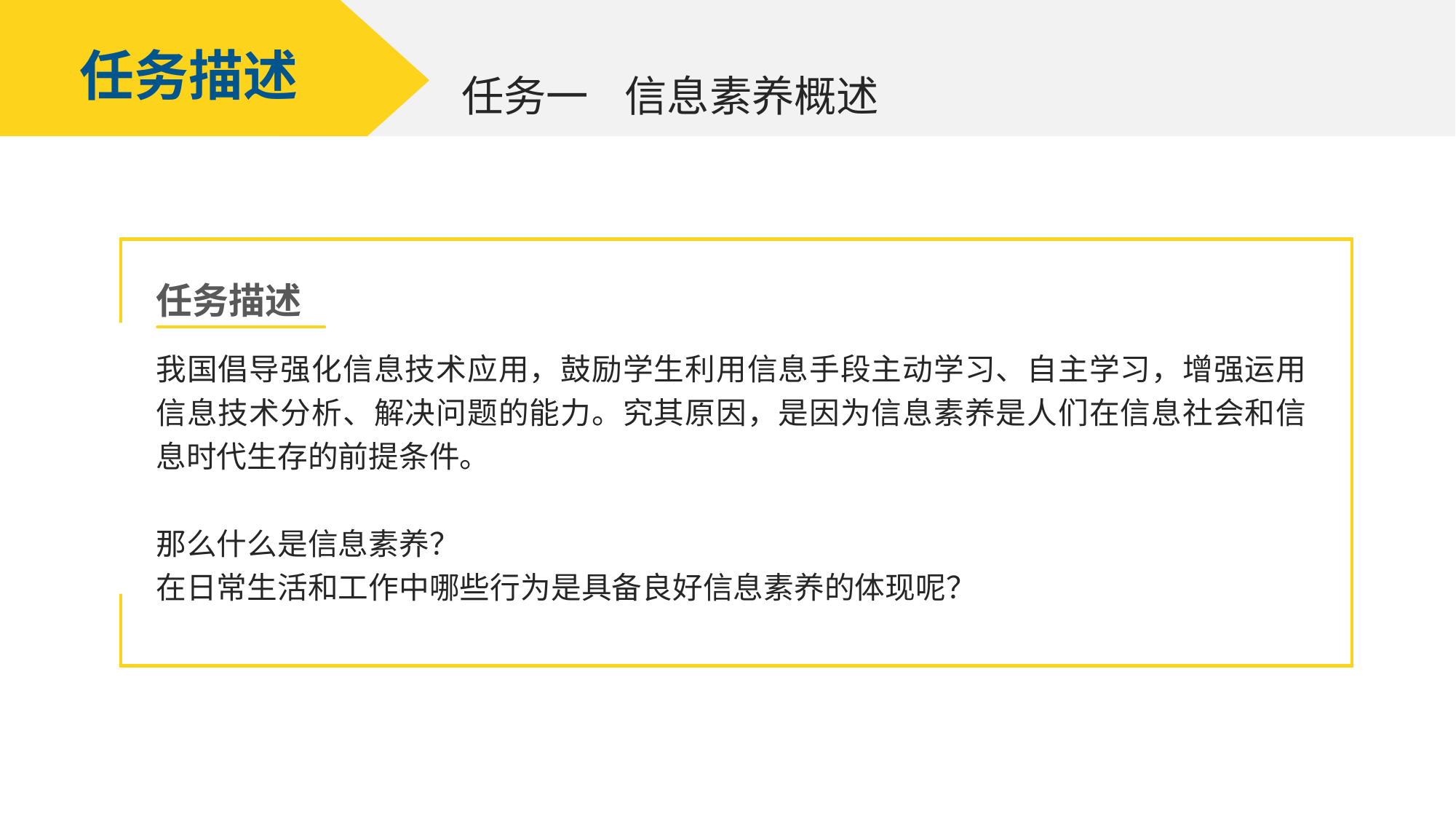

任务描述
信息素养概述
任务一

任务描述

我国倡导强化信息技术应用，鼓励学生利用信息手段主动学习、自主学习，增强运用信息技术分析、解决问题的能力。究其原因，是因为信息素养是人们在信息社会和信息时代生存的前提条件。

那么什么是信息素养？
在日常生活和工作中哪些行为是具备良好信息素养的体现呢？